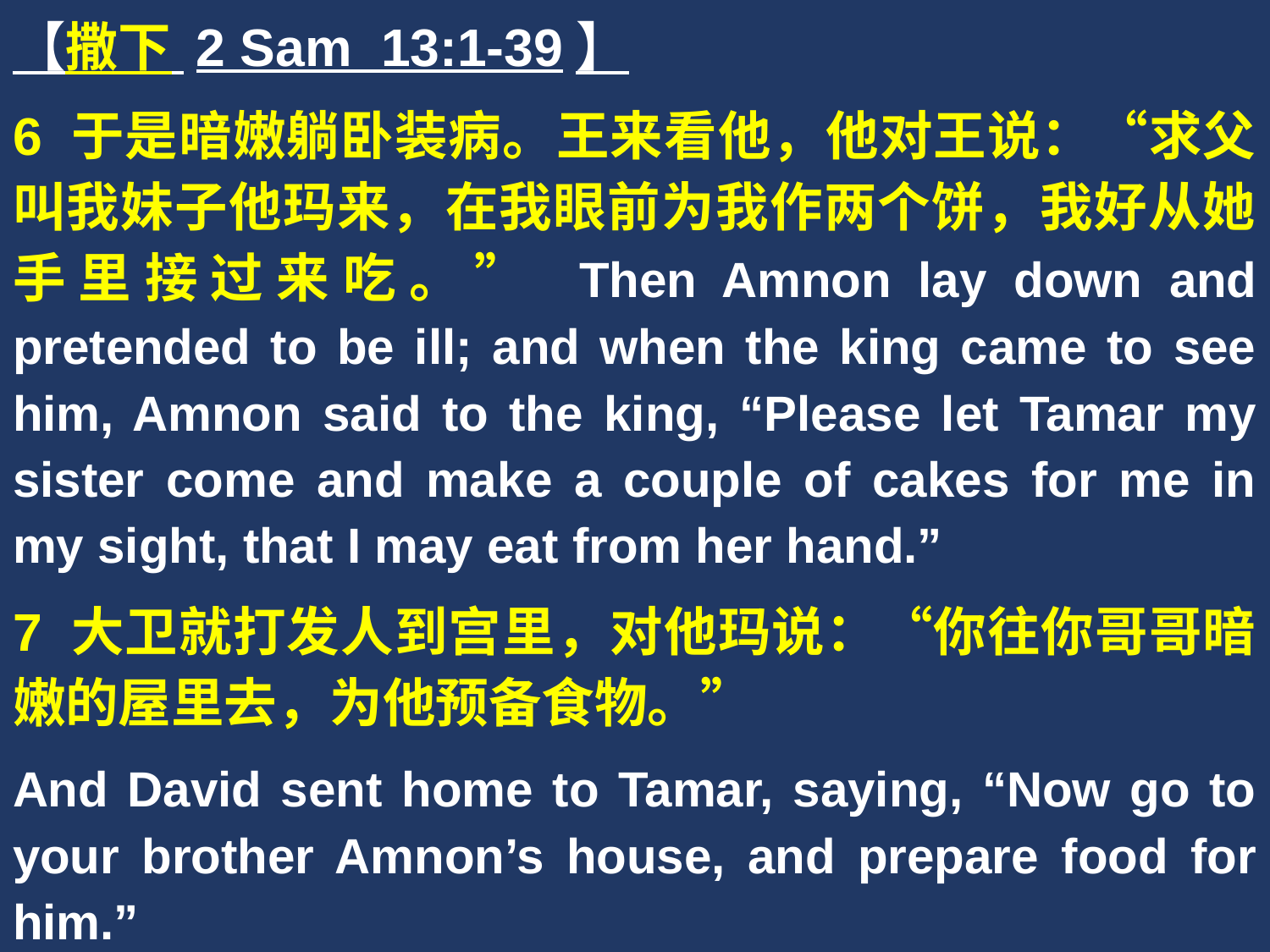

【撒下 2 Sam  13:1-39】
6 于是暗嫩躺卧装病。王来看他，他对王说：“求父叫我妹子他玛来，在我眼前为我作两个饼，我好从她手里接过来吃。” Then Amnon lay down and pretended to be ill; and when the king came to see him, Amnon said to the king, “Please let Tamar my sister come and make a couple of cakes for me in my sight, that I may eat from her hand.”
7 大卫就打发人到宫里，对他玛说：“你往你哥哥暗嫩的屋里去，为他预备食物。”
And David sent home to Tamar, saying, “Now go to your brother Amnon’s house, and prepare food for him.”